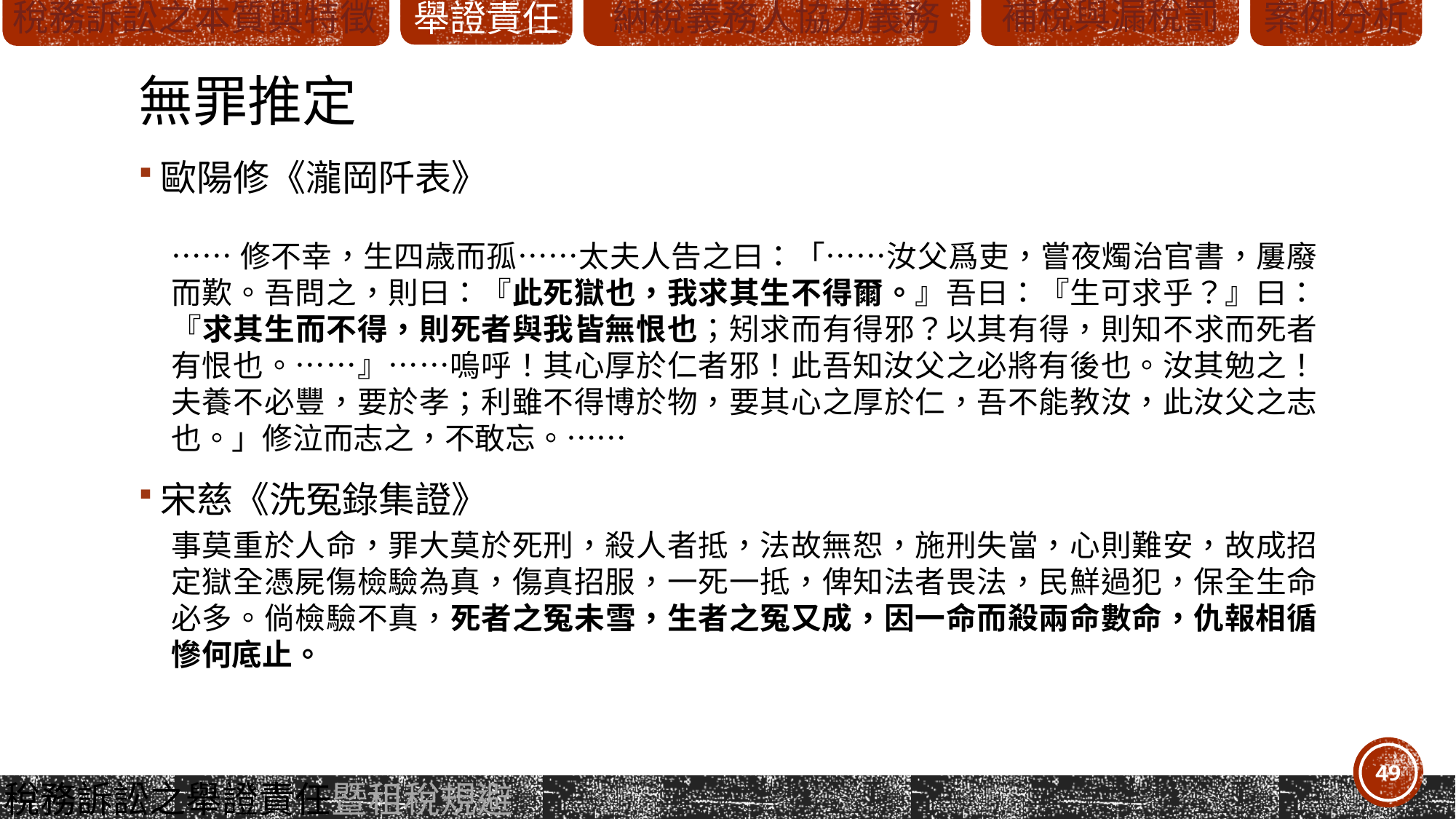

# 無罪推定
歐陽修《瀧岡阡表》

……修不幸，生四歳而孤……太夫人告之曰：「……汝父爲吏，嘗夜燭治官書，屢廢而歎。吾問之，則曰：『此死獄也，我求其生不得爾。』吾曰：『生可求乎？』曰：『求其生而不得，則死者與我皆無恨也；矧求而有得邪？以其有得，則知不求而死者有恨也。……』……嗚呼！其心厚於仁者邪！此吾知汝父之必將有後也。汝其勉之！夫養不必豐，要於孝；利雖不得博於物，要其心之厚於仁，吾不能教汝，此汝父之志也。」修泣而志之，不敢忘。……
宋慈《洗冤錄集證》
事莫重於人命，罪大莫於死刑，殺人者抵，法故無恕，施刑失當，心則難安，故成招定獄全憑屍傷檢驗為真，傷真招服，一死一抵，俾知法者畏法，民鮮過犯，保全生命必多。倘檢驗不真，死者之冤未雪，生者之冤又成，因一命而殺兩命數命，仇報相循慘何底止。
49